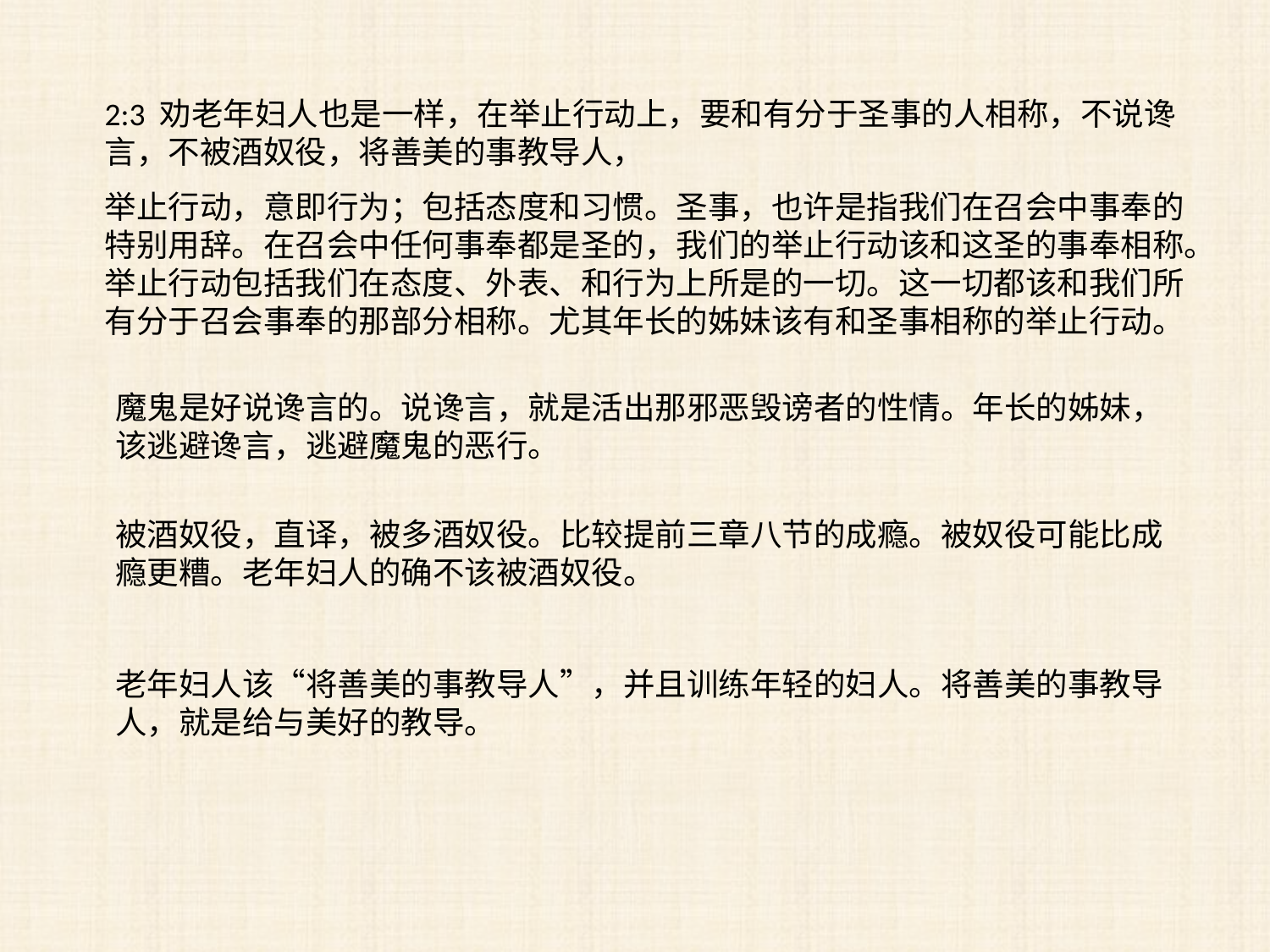

2:3 劝老年妇人也是一样，在举止行动上，要和有分于圣事的人相称，不说谗言，不被酒奴役，将善美的事教导人，
举止行动，意即行为；包括态度和习惯。圣事，也许是指我们在召会中事奉的特别用辞。在召会中任何事奉都是圣的，我们的举止行动该和这圣的事奉相称。举止行动包括我们在态度、外表、和行为上所是的一切。这一切都该和我们所有分于召会事奉的那部分相称。尤其年长的姊妹该有和圣事相称的举止行动。
魔鬼是好说谗言的。说谗言，就是活出那邪恶毁谤者的性情。年长的姊妹，该逃避谗言，逃避魔鬼的恶行。
被酒奴役，直译，被多酒奴役。比较提前三章八节的成瘾。被奴役可能比成瘾更糟。老年妇人的确不该被酒奴役。
老年妇人该“将善美的事教导人”，并且训练年轻的妇人。将善美的事教导人，就是给与美好的教导。